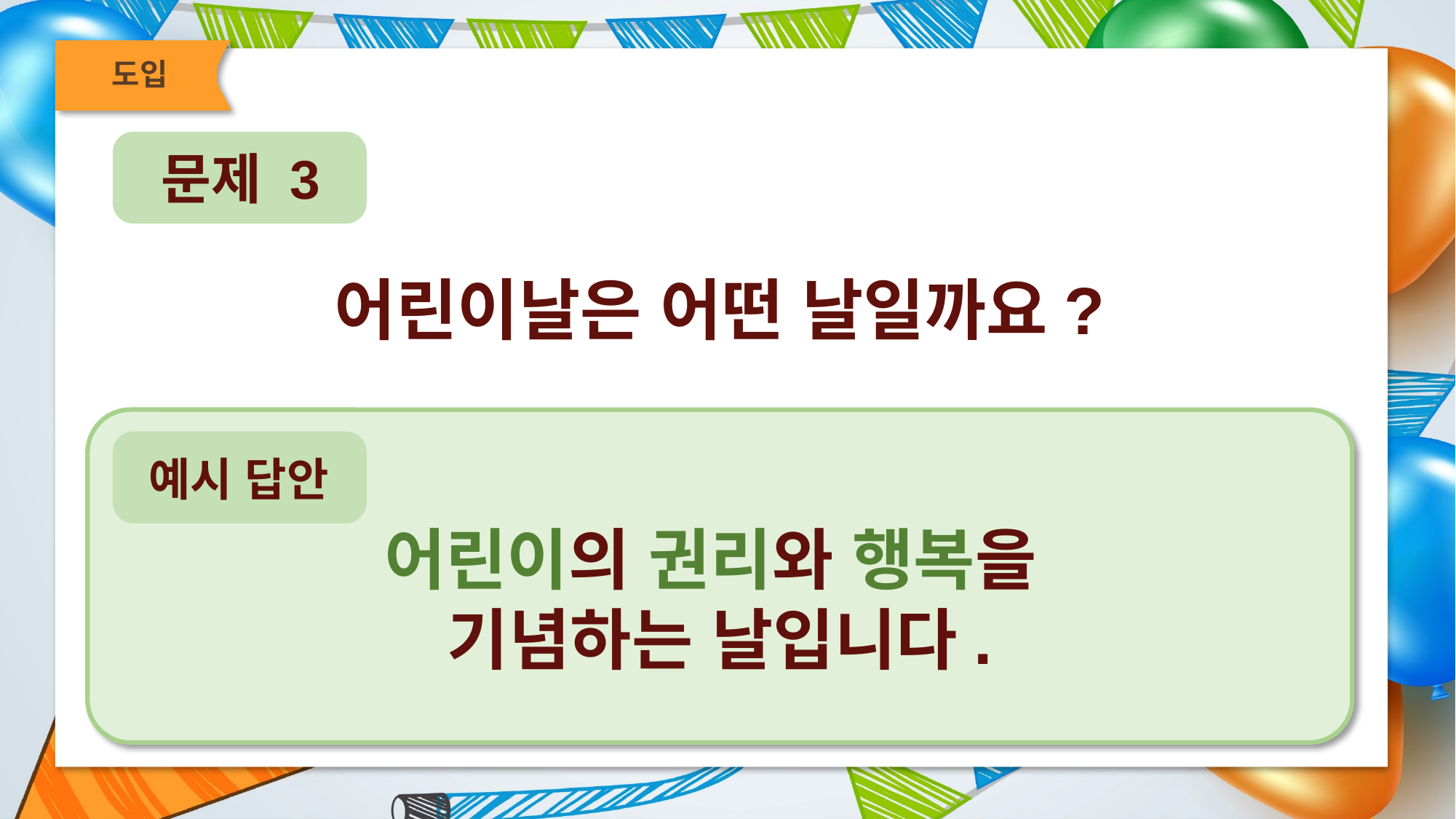

도입

문제 3
어린이날은 어떤 날일까요?

예시 답안
어린이의 권리와 행복을
기념하는 날입니다.